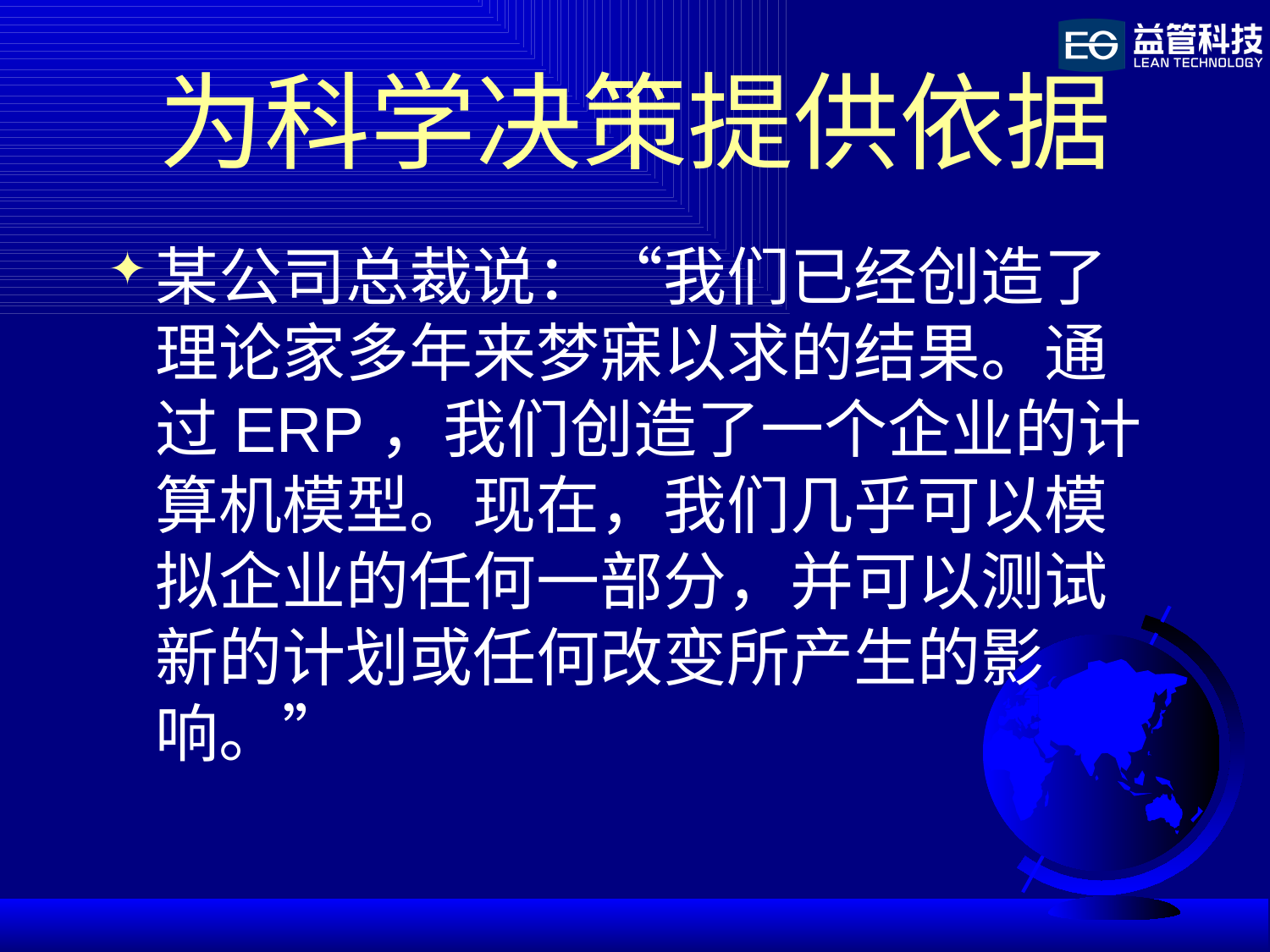

# 为科学决策提供依据
某公司总裁说：“我们已经创造了理论家多年来梦寐以求的结果。通过ERP，我们创造了一个企业的计算机模型。现在，我们几乎可以模拟企业的任何一部分，并可以测试新的计划或任何改变所产生的影响。”

29